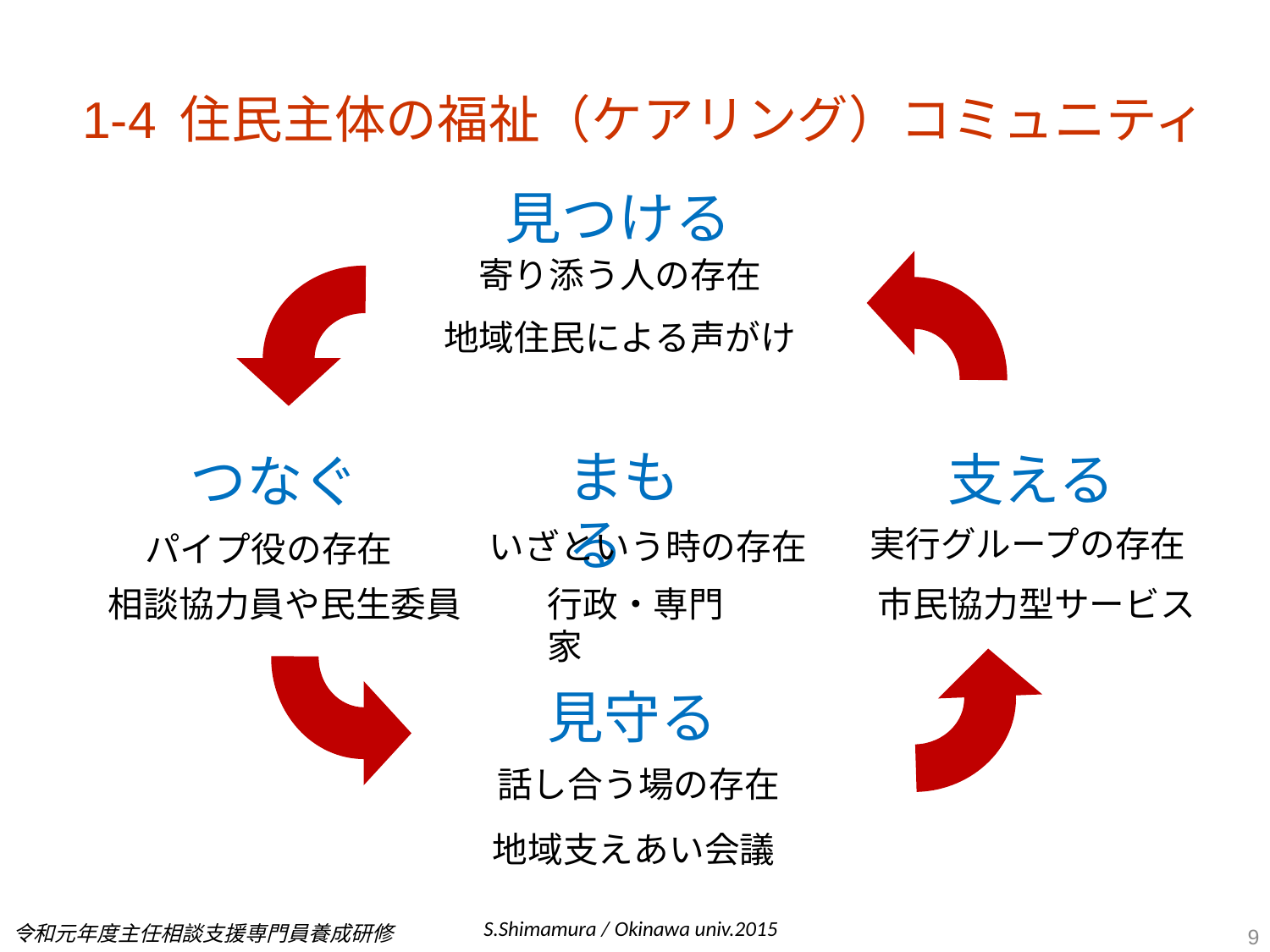

# 1-4 住民主体の福祉（ケアリング）コミュニティ
見つける
寄り添う人の存在

地域住民による声がけ
まもる
支える
つなぐ
実行グループの存在
いざという時の存在
パイプ役の存在

相談協力員や民生委員
行政・専門家
市民協力型サービス

見守る
話し合う場の存在
地域支えあい会議
S.Shimamura / Okinawa univ.2015
令和元年度主任相談支援専門員養成研修
9